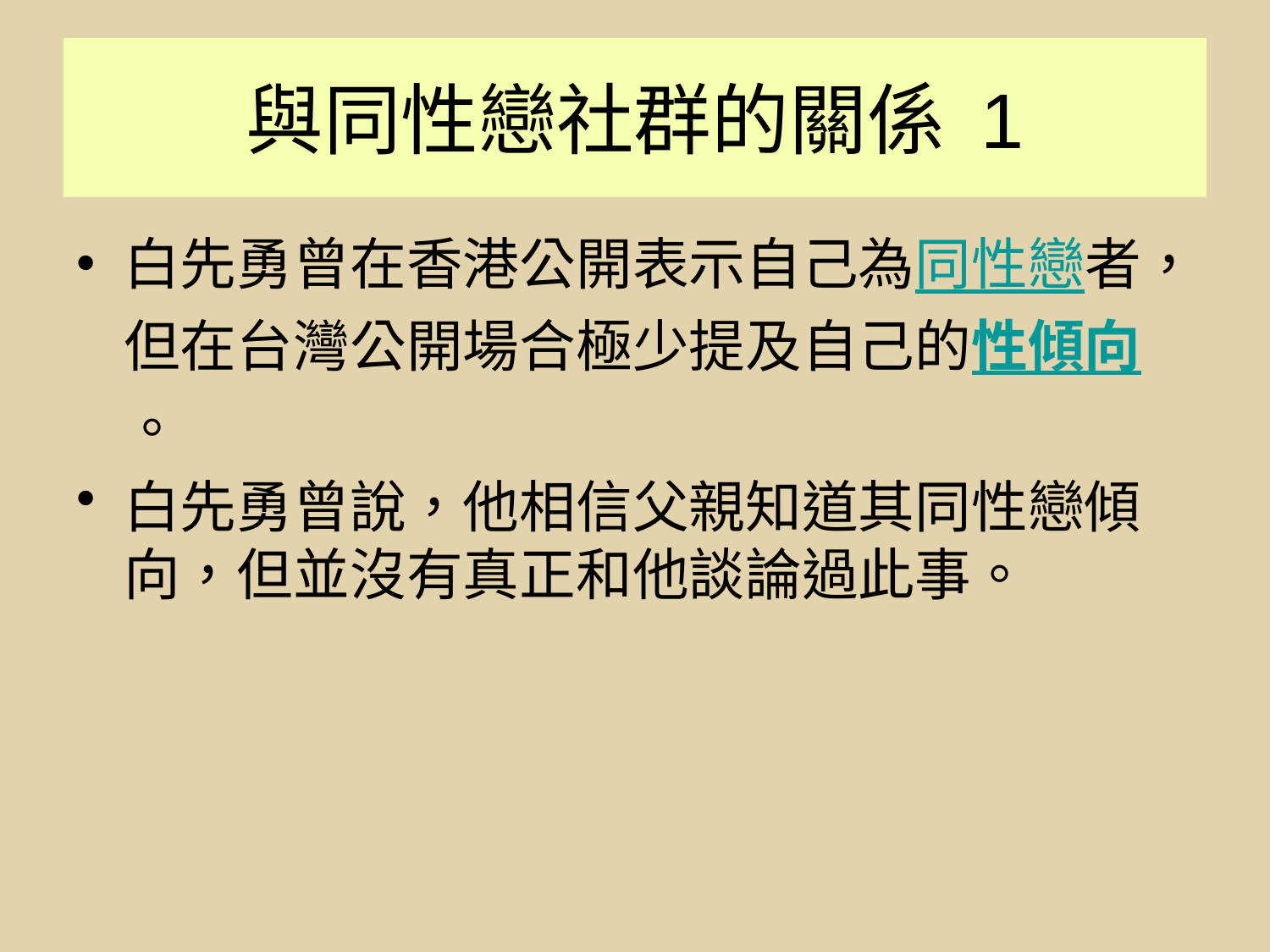

# 與同性戀社群的關係 1
白先勇曾在香港公開表示自己為同性戀者，但在台灣公開場合極少提及自己的性傾向。
白先勇曾說，他相信父親知道其同性戀傾向，但並沒有真正和他談論過此事。